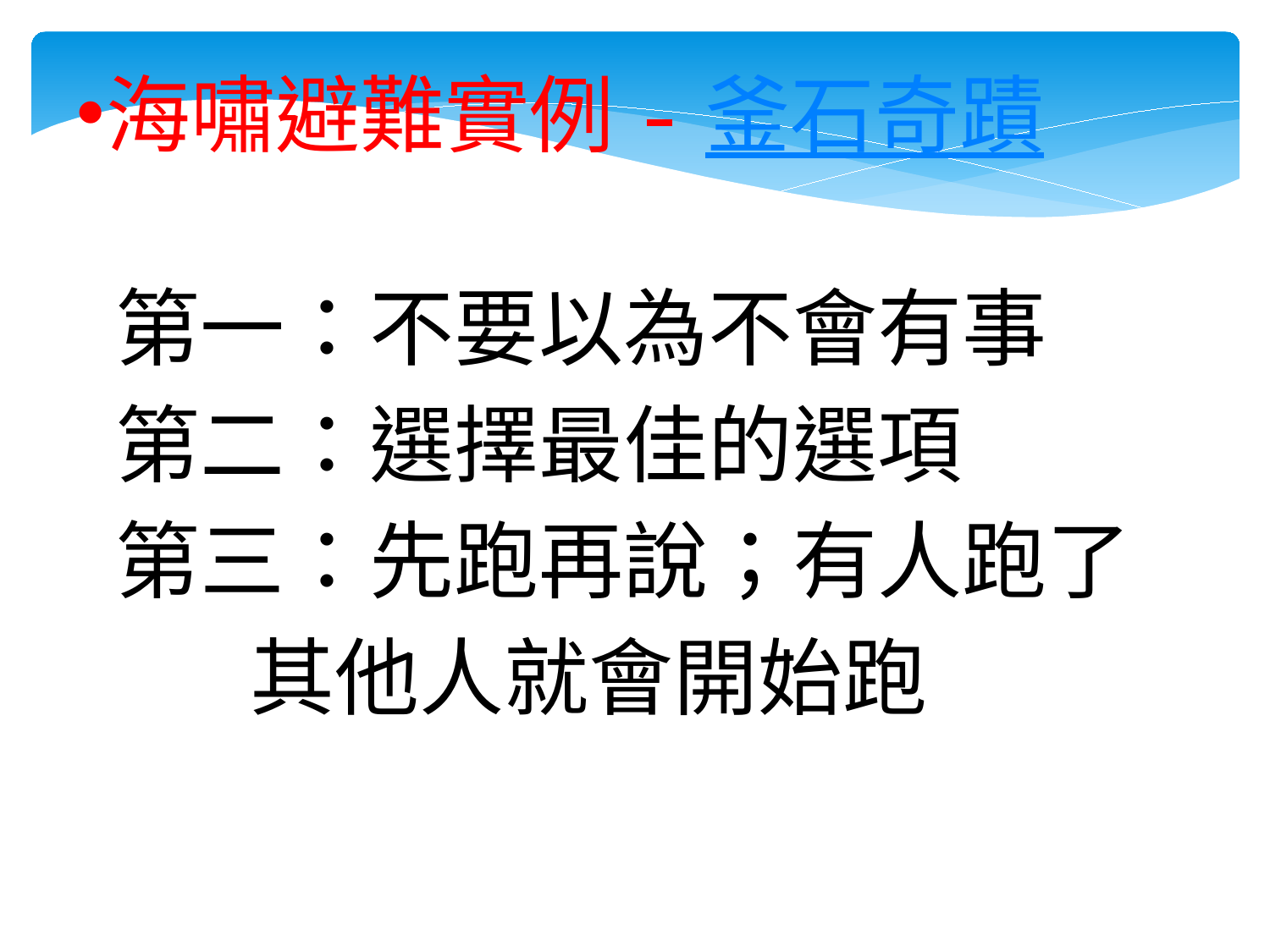

海嘯避難實例-釜石奇蹟
第一：不要以為不會有事
第二：選擇最佳的選項
第三：先跑再說；有人跑了
      其他人就會開始跑